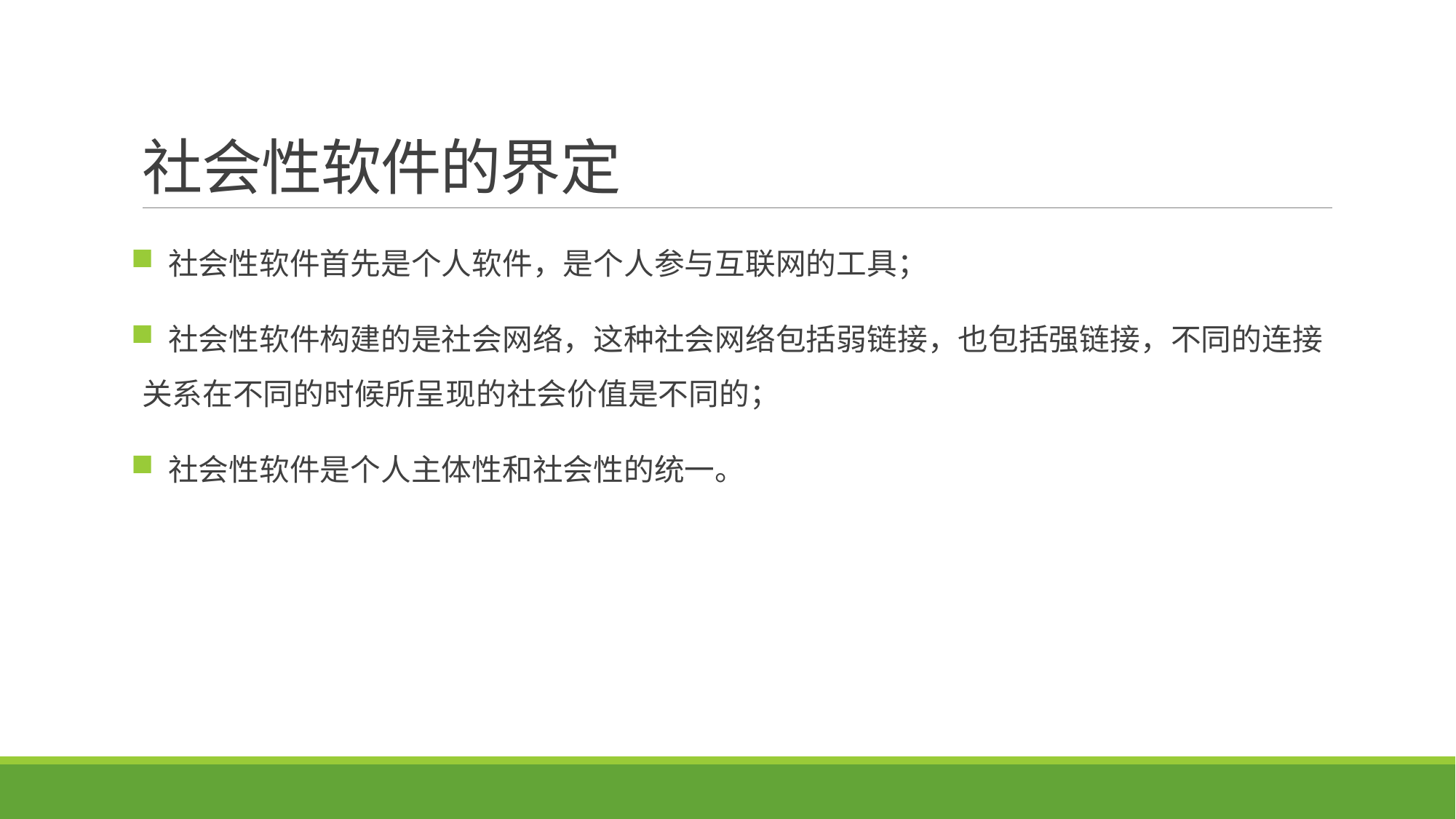

# 社会性软件的界定
 社会性软件首先是个人软件，是个人参与互联网的工具；
 社会性软件构建的是社会网络，这种社会网络包括弱链接，也包括强链接，不同的连接关系在不同的时候所呈现的社会价值是不同的；
 社会性软件是个人主体性和社会性的统一。